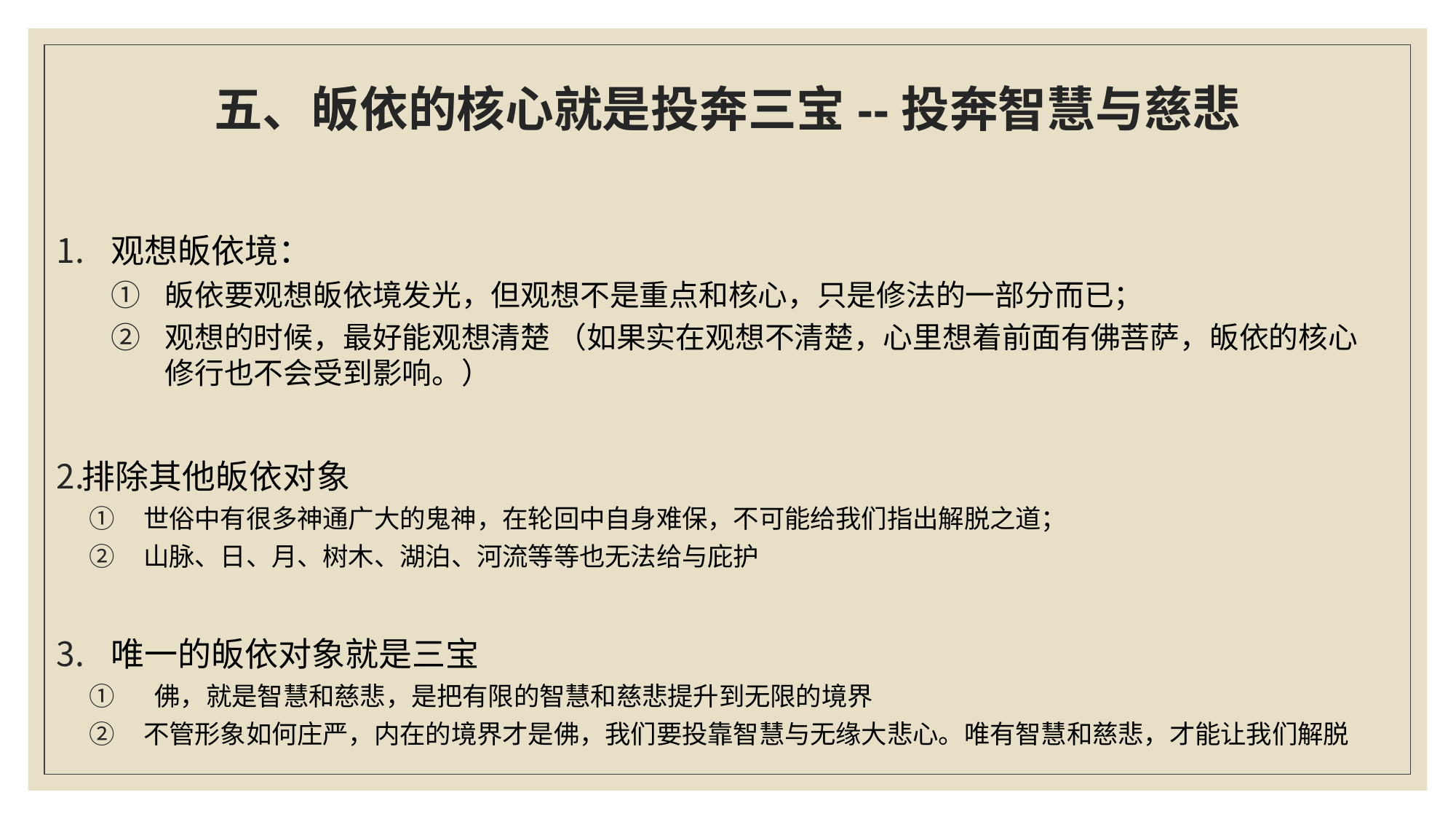

# 五、皈依的核心就是投奔三宝--投奔智慧与慈悲

观想皈依境：
皈依要观想皈依境发光，但观想不是重点和核心，只是修法的一部分而已；
观想的时候，最好能观想清楚 （如果实在观想不清楚，心里想着前面有佛菩萨，皈依的核心修行也不会受到影响。）

排除其他皈依对象
世俗中有很多神通广大的鬼神，在轮回中自身难保，不可能给我们指出解脱之道；
山脉、日、月、树木、湖泊、河流等等也无法给与庇护

唯一的皈依对象就是三宝
 佛，就是智慧和慈悲，是把有限的智慧和慈悲提升到无限的境界
不管形象如何庄严，内在的境界才是佛，我们要投靠智慧与无缘大悲心。唯有智慧和慈悲，才能让我们解脱